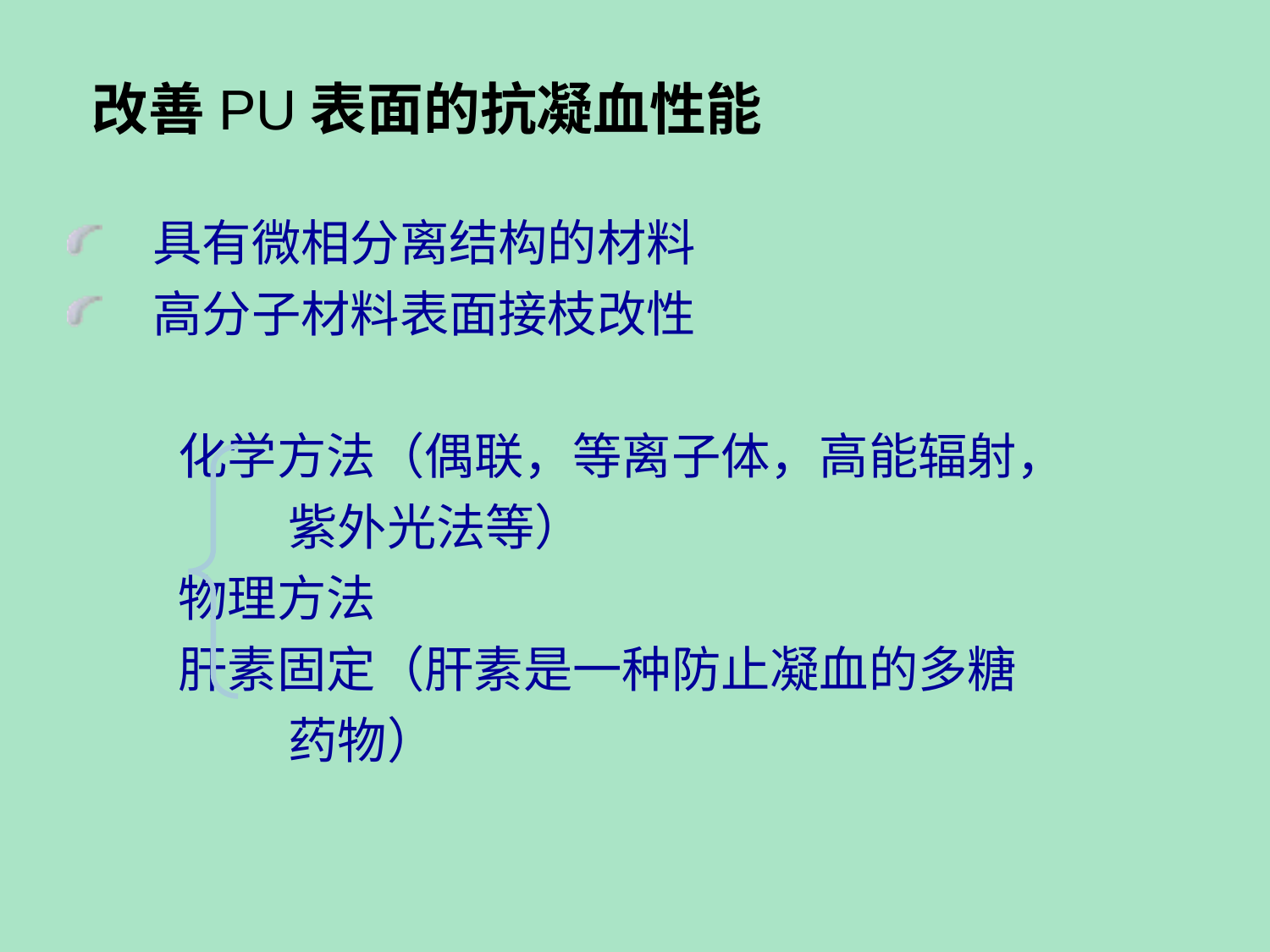

改善PU表面的抗凝血性能
 具有微相分离结构的材料
 高分子材料表面接枝改性

         化学方法（偶联，等离子体，高能辐射，
                   紫外光法等）
         物理方法
         肝素固定（肝素是一种防止凝血的多糖
                   药物）